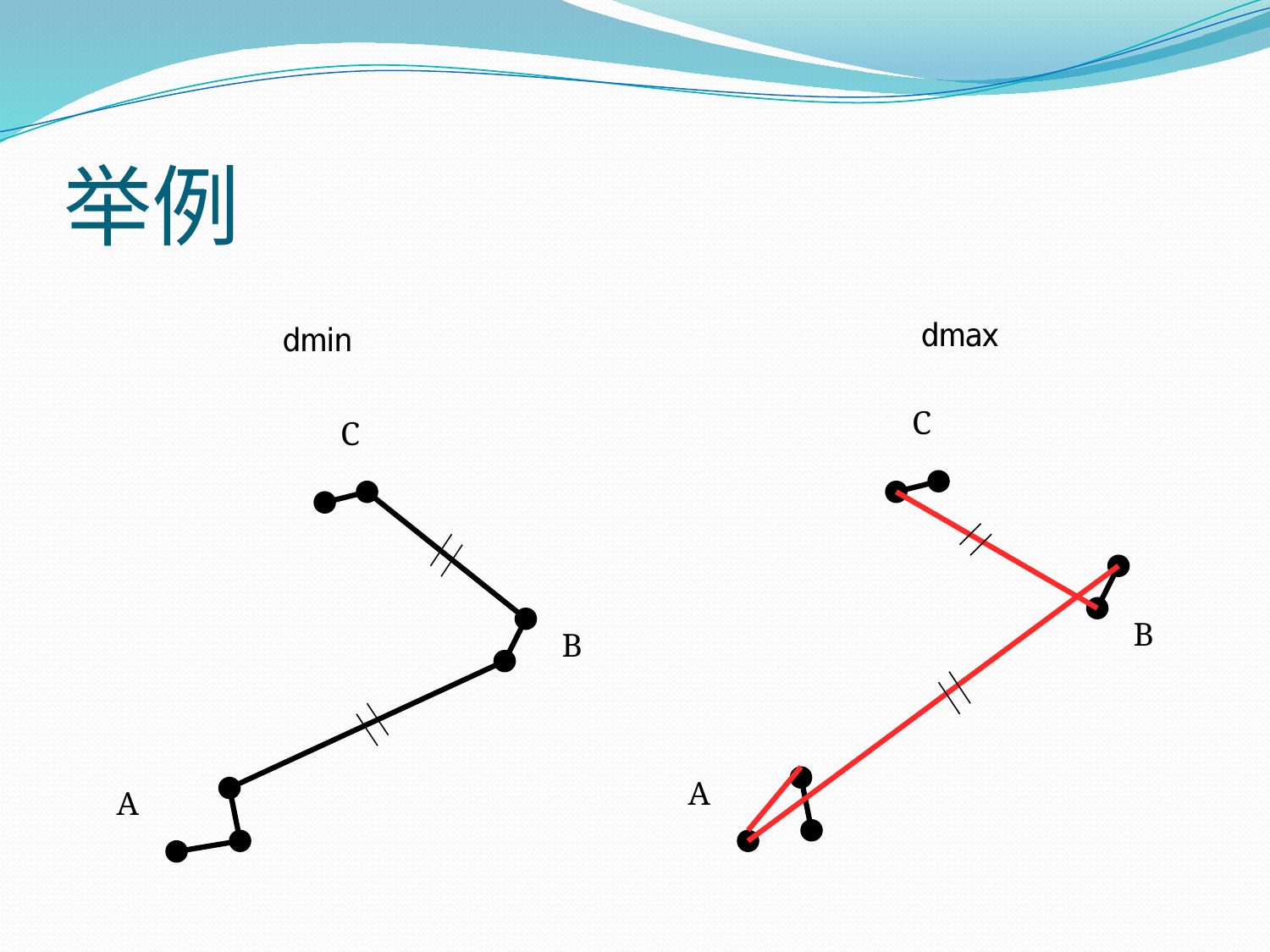

# 举例
dmax
dmin
C
B
A

C
B
A